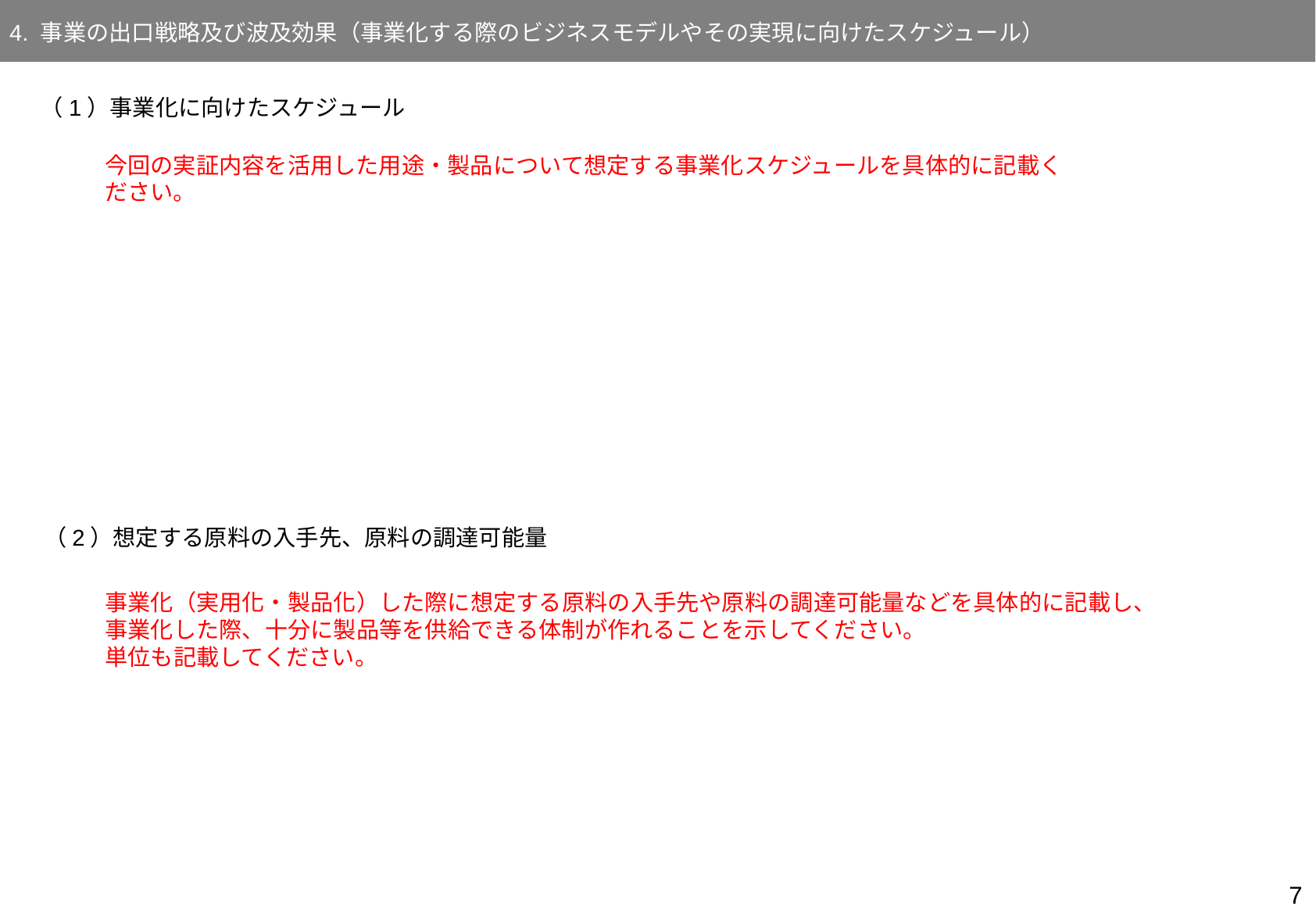

4. 事業の出口戦略及び波及効果（事業化する際のビジネスモデルやその実現に向けたスケジュール）
（1）事業化に向けたスケジュール
今回の実証内容を活用した用途・製品について想定する事業化スケジュールを具体的に記載ください。
（2）想定する原料の入手先、原料の調達可能量
事業化（実用化・製品化）した際に想定する原料の入手先や原料の調達可能量などを具体的に記載し、
事業化した際、十分に製品等を供給できる体制が作れることを示してください。
単位も記載してください。
7